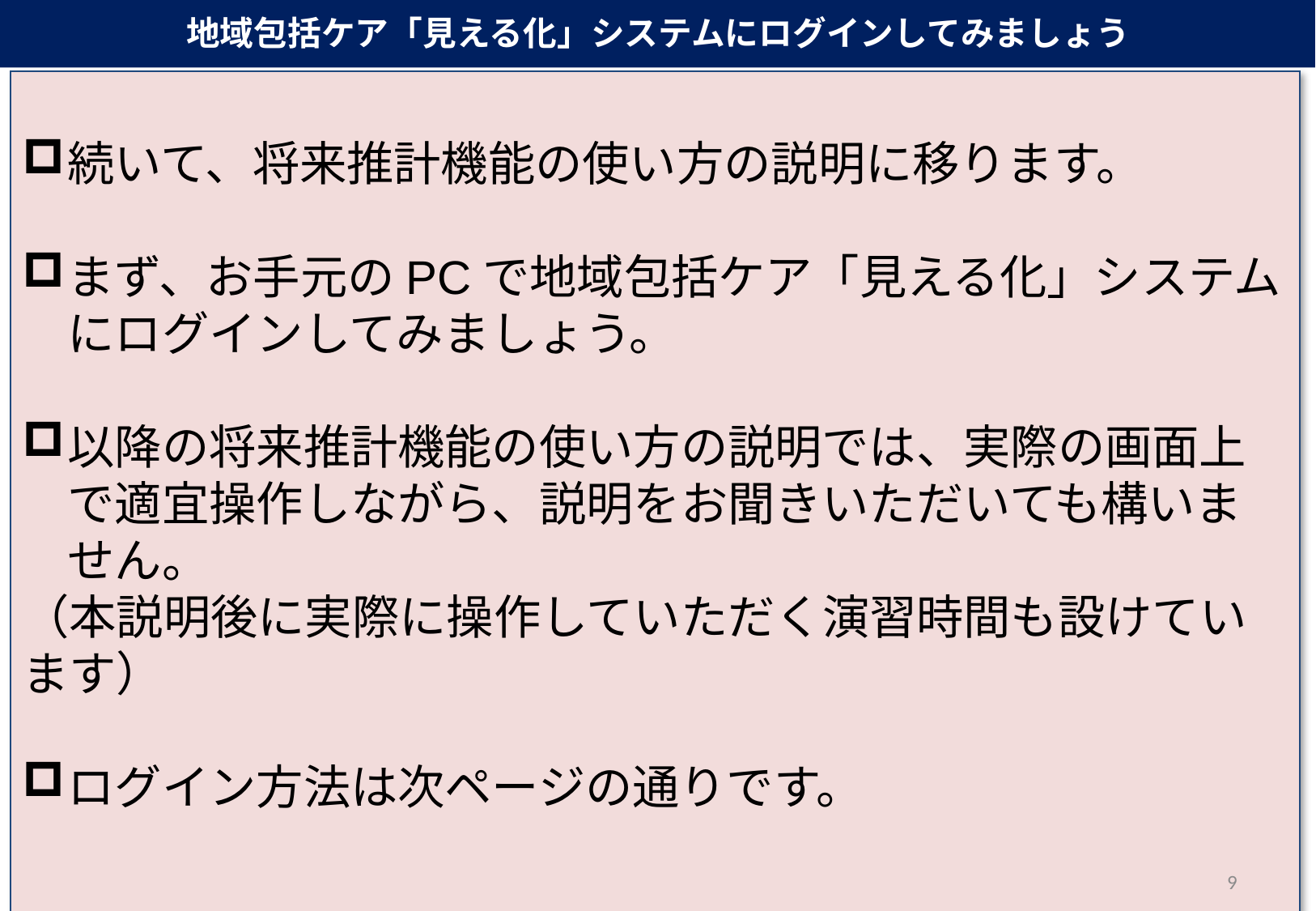

地域包括ケア「見える化」システムにログインしてみましょう

続いて、将来推計機能の使い方の説明に移ります。

まず、お手元のPCで地域包括ケア「見える化」システムにログインしてみましょう。

以降の将来推計機能の使い方の説明では、実際の画面上で適宜操作しながら、説明をお聞きいただいても構いません。
（本説明後に実際に操作していただく演習時間も設けています）

ログイン方法は次ページの通りです。

9